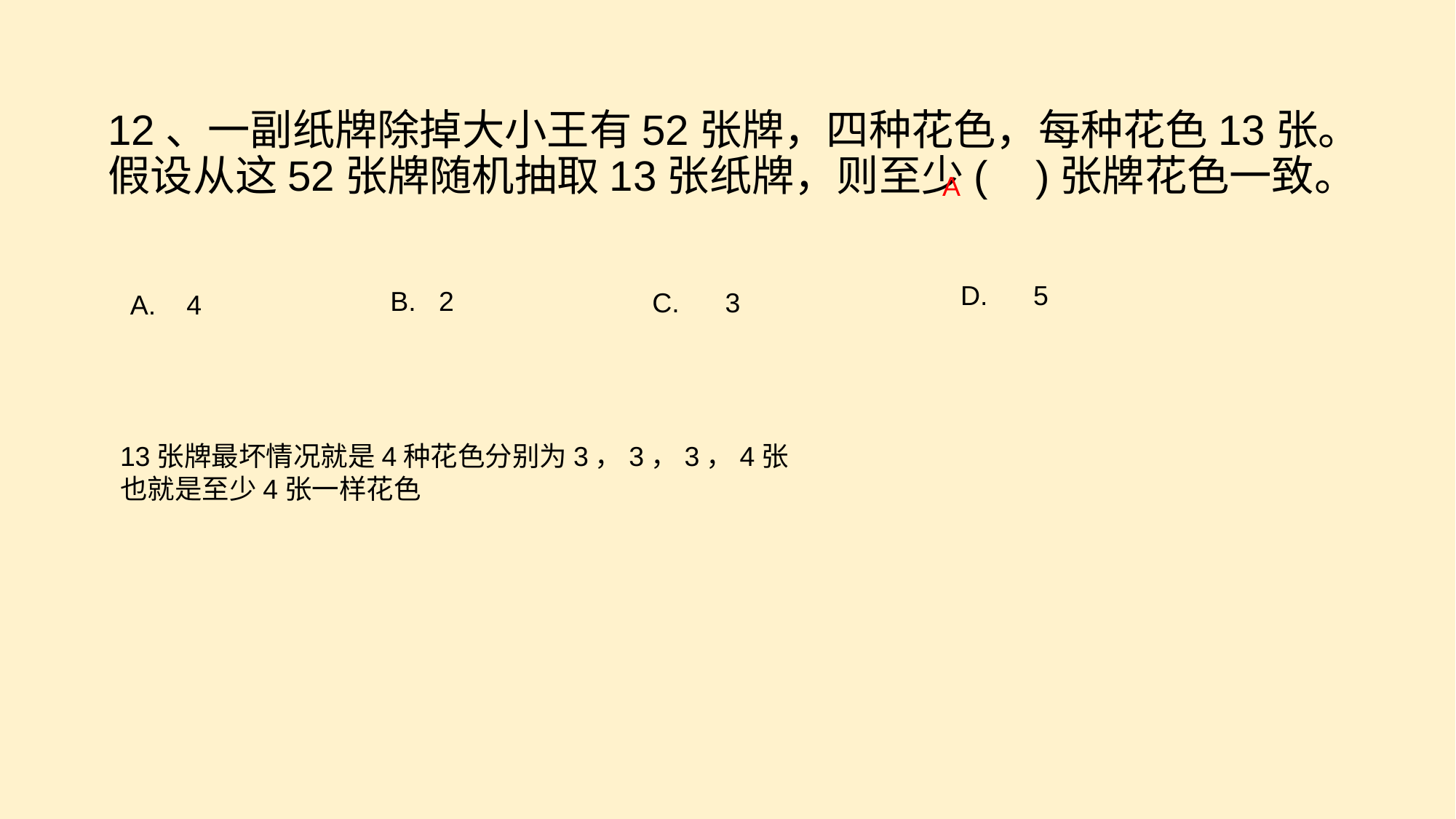

12、一副纸牌除掉大小王有52张牌，四种花色，每种花色13张。假设从这52张牌随机抽取13张纸牌，则至少(    )张牌花色一致。
A
D.      5
B.   2
C.      3
A.    4
13张牌最坏情况就是4种花色分别为3，3，3，4张
也就是至少4张一样花色